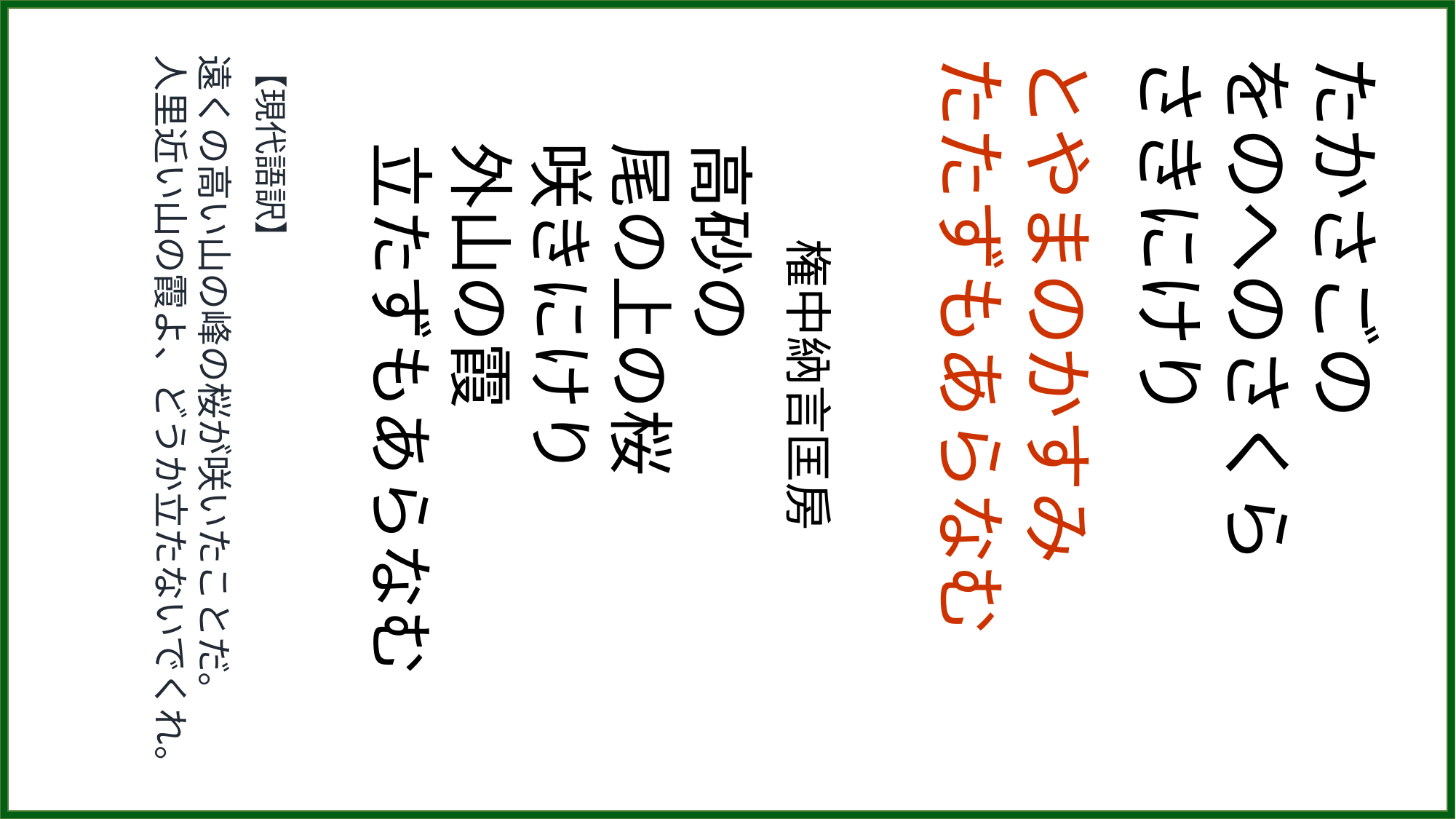

【現代語訳】

遠くの高い山の峰の桜が咲いたことだ。
人里近い山の霞よ、どうか立たないでくれ。
　　権中納言匡房

高砂の
尾の上の桜
咲きにけり
外山の霞
立たずもあらなむ
とやまのかすみ
たたずもあらなむ
たかさごの
をのへのさくら
さきにけり